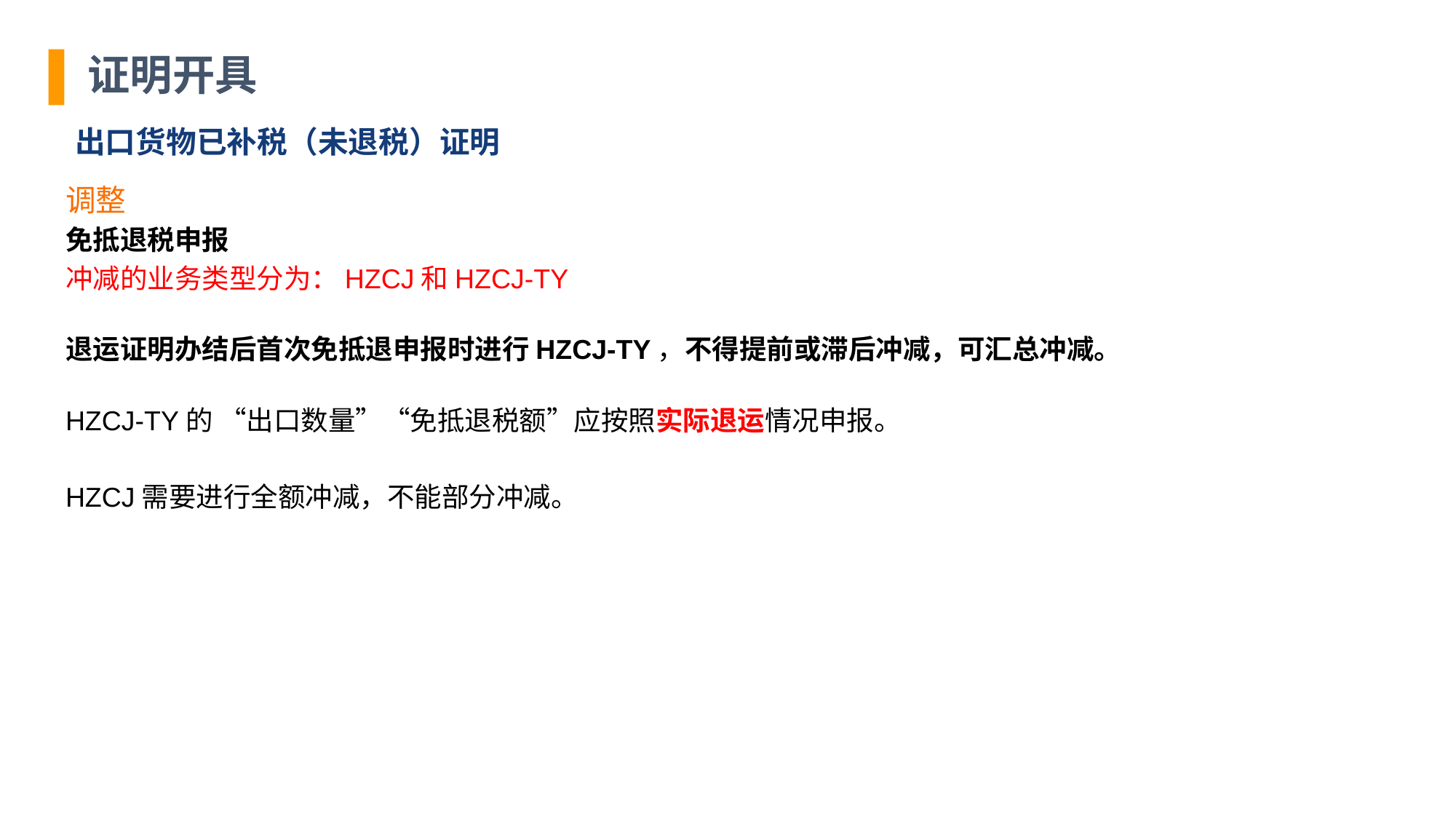

证明开具

出口货物已补税（未退税）证明
调整
免抵退税申报
冲减的业务类型分为：HZCJ和HZCJ-TY

退运证明办结后首次免抵退申报时进行HZCJ-TY，不得提前或滞后冲减，可汇总冲减。

HZCJ-TY的 “出口数量”“免抵退税额”应按照实际退运情况申报。

HZCJ需要进行全额冲减，不能部分冲减。